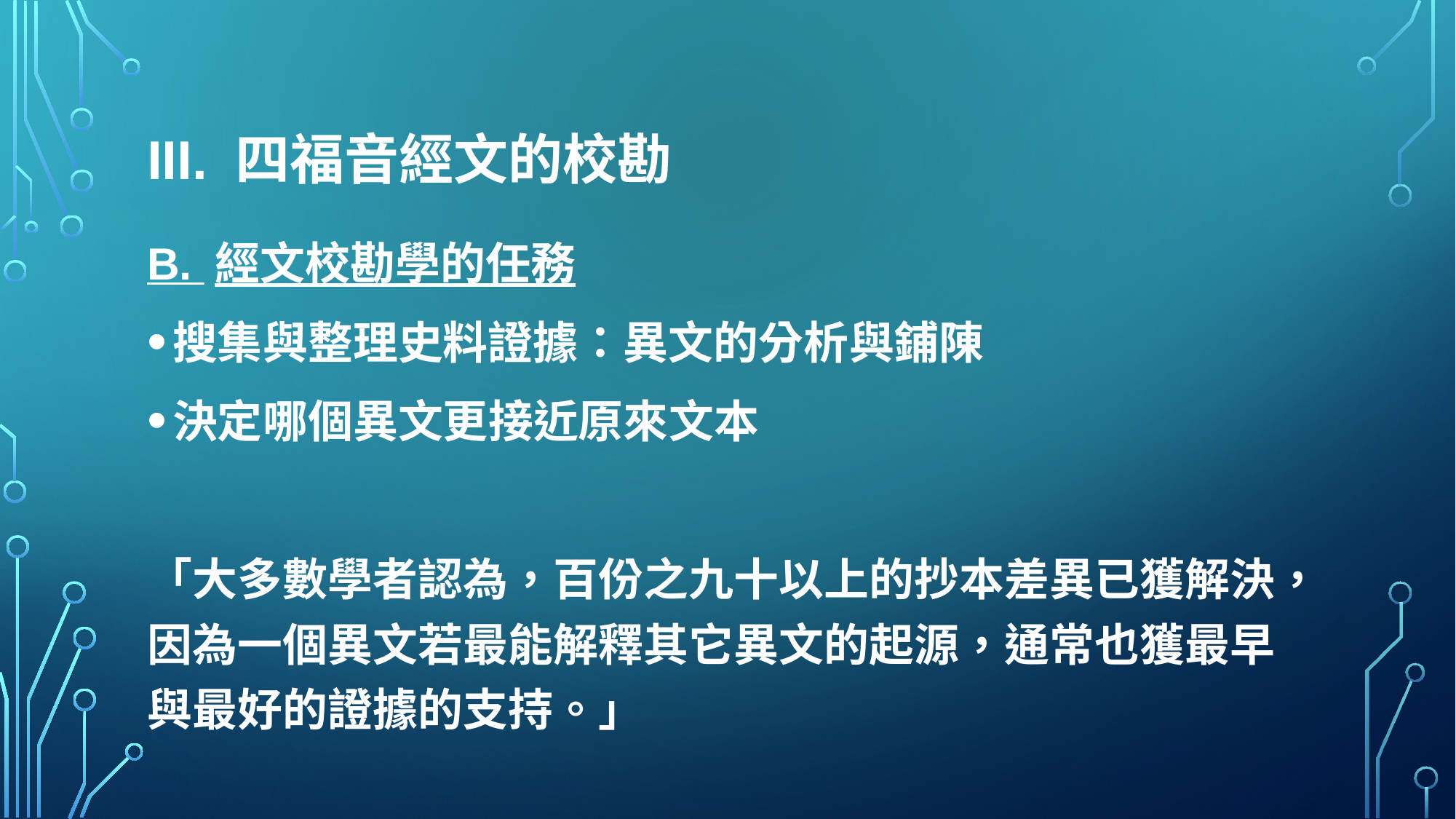

# III. 四福音經文的校勘
B. 經文校勘學的任務
搜集與整理史料證據：異文的分析與鋪陳
決定哪個異文更接近原來文本

「大多數學者認為，百份之九十以上的抄本差異已獲解決，因為一個異文若最能解釋其它異文的起源，通常也獲最早與最好的證據的支持。」